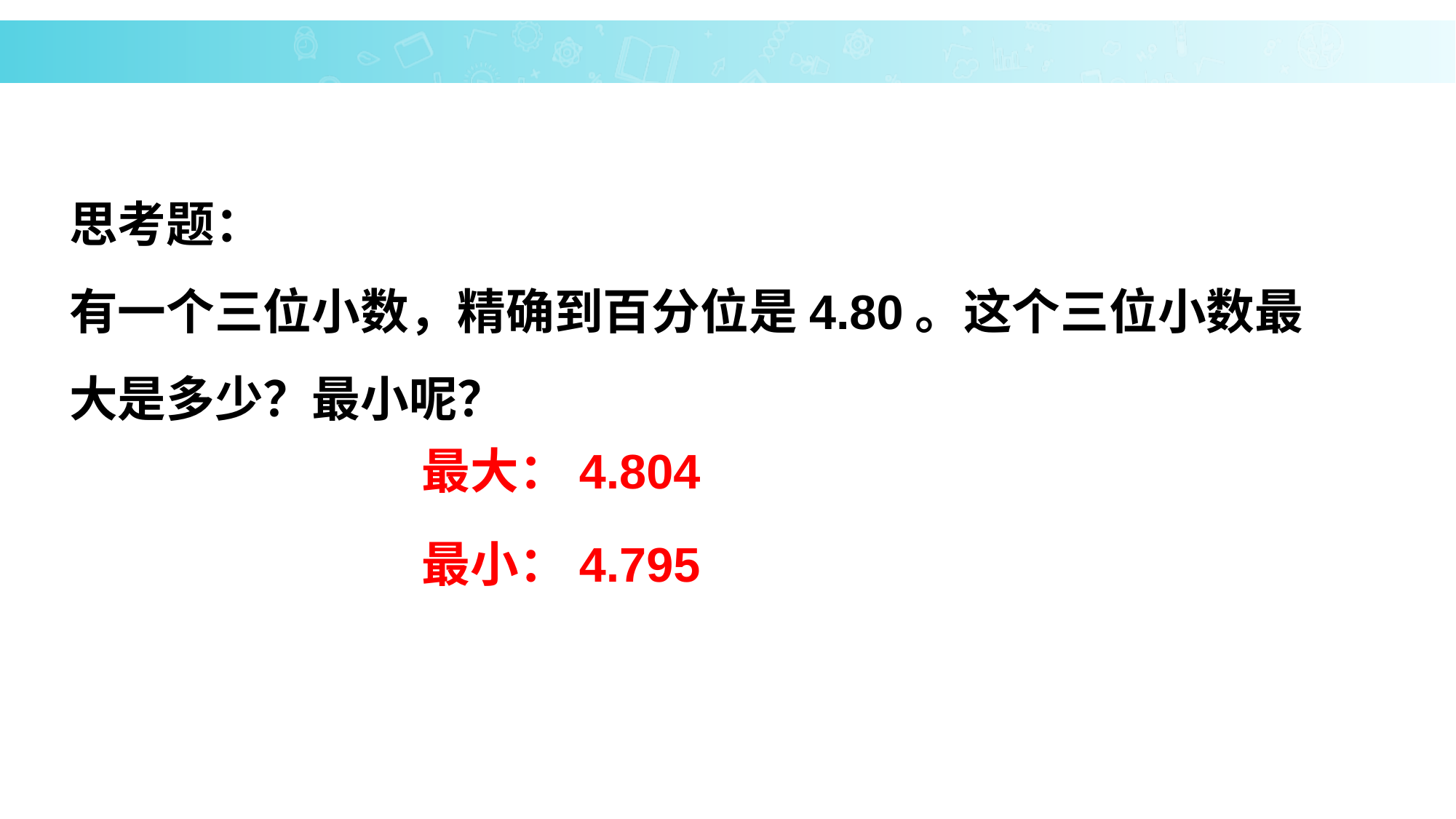

思考题：
有一个三位小数，精确到百分位是4.80。这个三位小数最大是多少？最小呢？
最大：4.804
最小：4.795